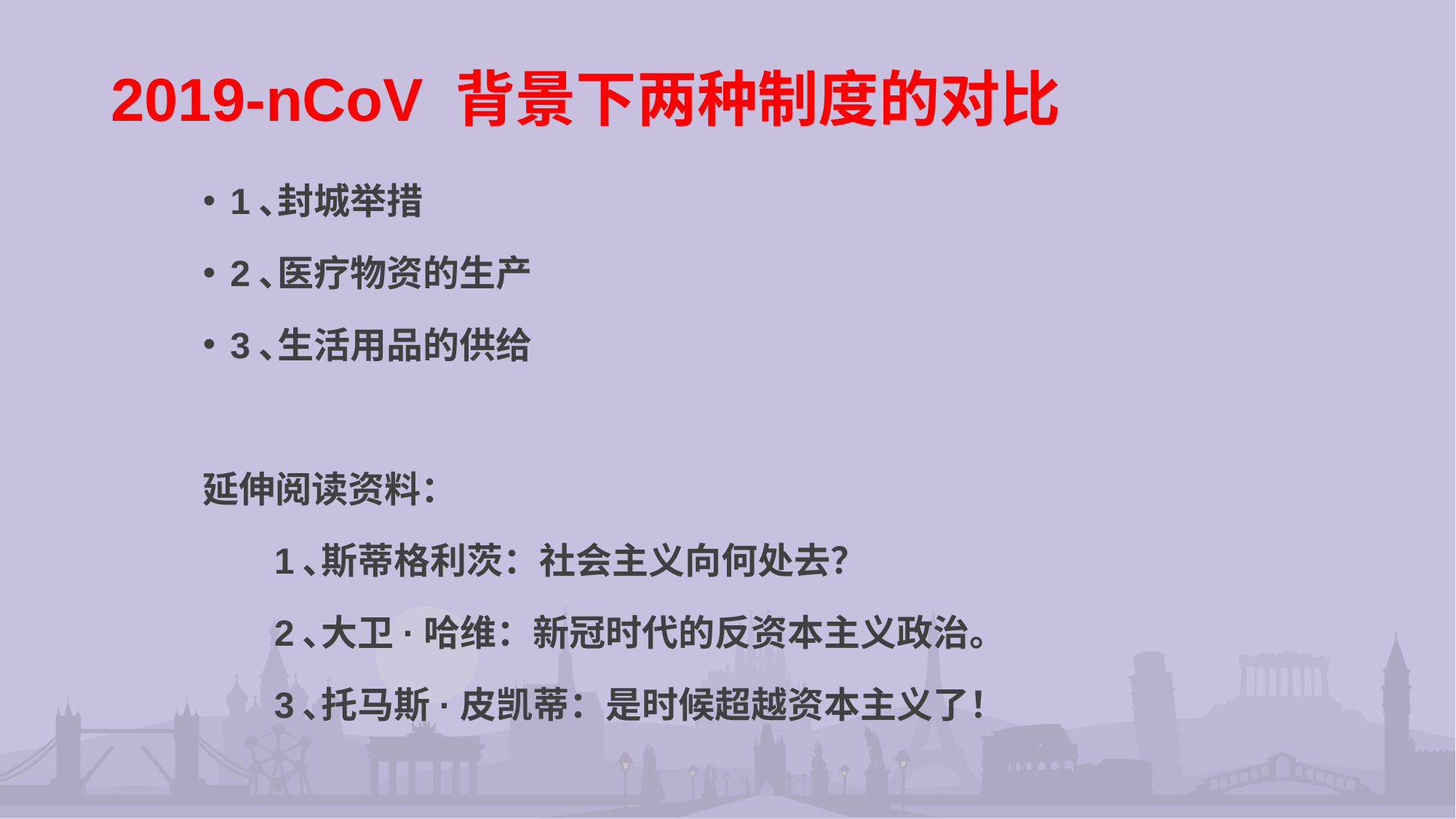

# 2019-nCoV 背景下两种制度的对比
1､封城举措
2､医疗物资的生产
3､生活用品的供给

延伸阅读资料：
       1､斯蒂格利茨：社会主义向何处去？
       2､大卫·哈维：新冠时代的反资本主义政治。
       3､托马斯·皮凯蒂：是时候超越资本主义了！